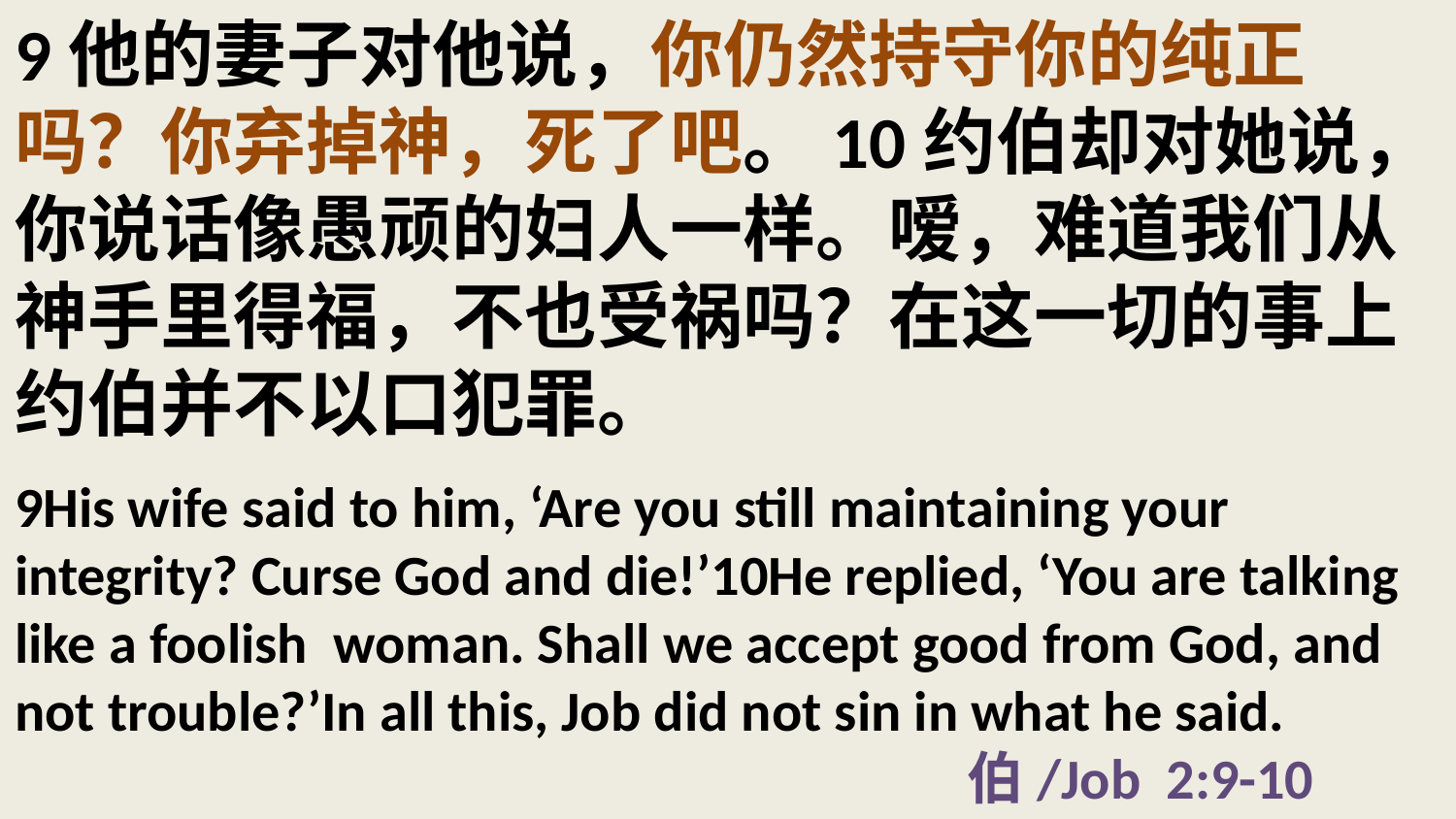

# 9他的妻子对他说，你仍然持守你的纯正吗？你弃掉神，死了吧。10约伯却对她说，你说话像愚顽的妇人一样。嗳，难道我们从神手里得福，不也受祸吗？在这一切的事上约伯并不以口犯罪。 9His wife said to him, ‘Are you still maintaining your integrity? Curse God and die!’10He replied, ‘You are talking like a foolish  woman. Shall we accept good from God, and not trouble?’In all this, Job did not sin in what he said. 伯/Job  2:9-10